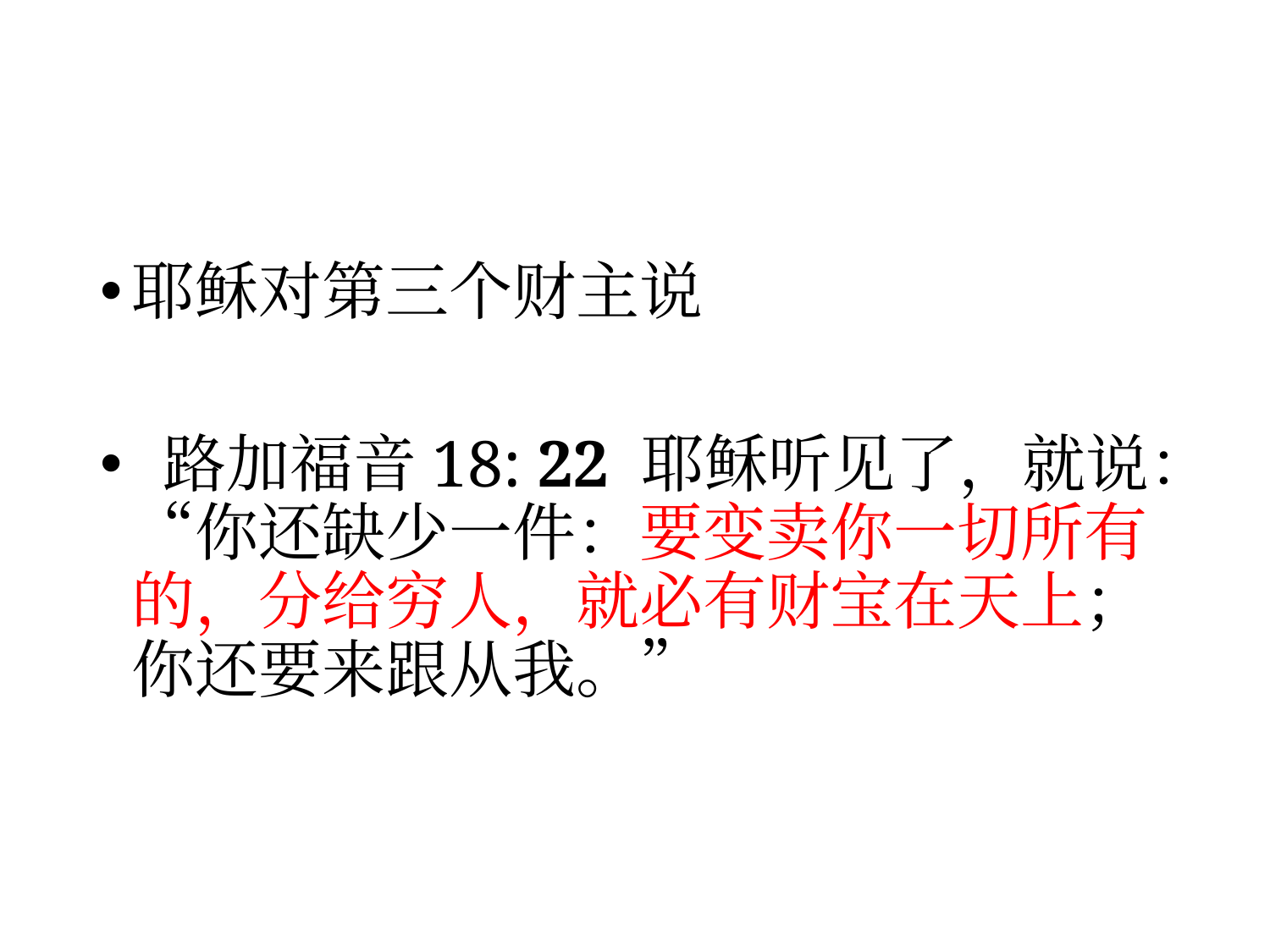

#
耶稣对第三个财主说

 路加福音18: 22 耶稣听见了，就说：“你还缺少一件：要变卖你一切所有的，分给穷人，就必有财宝在天上；你还要来跟从我。”